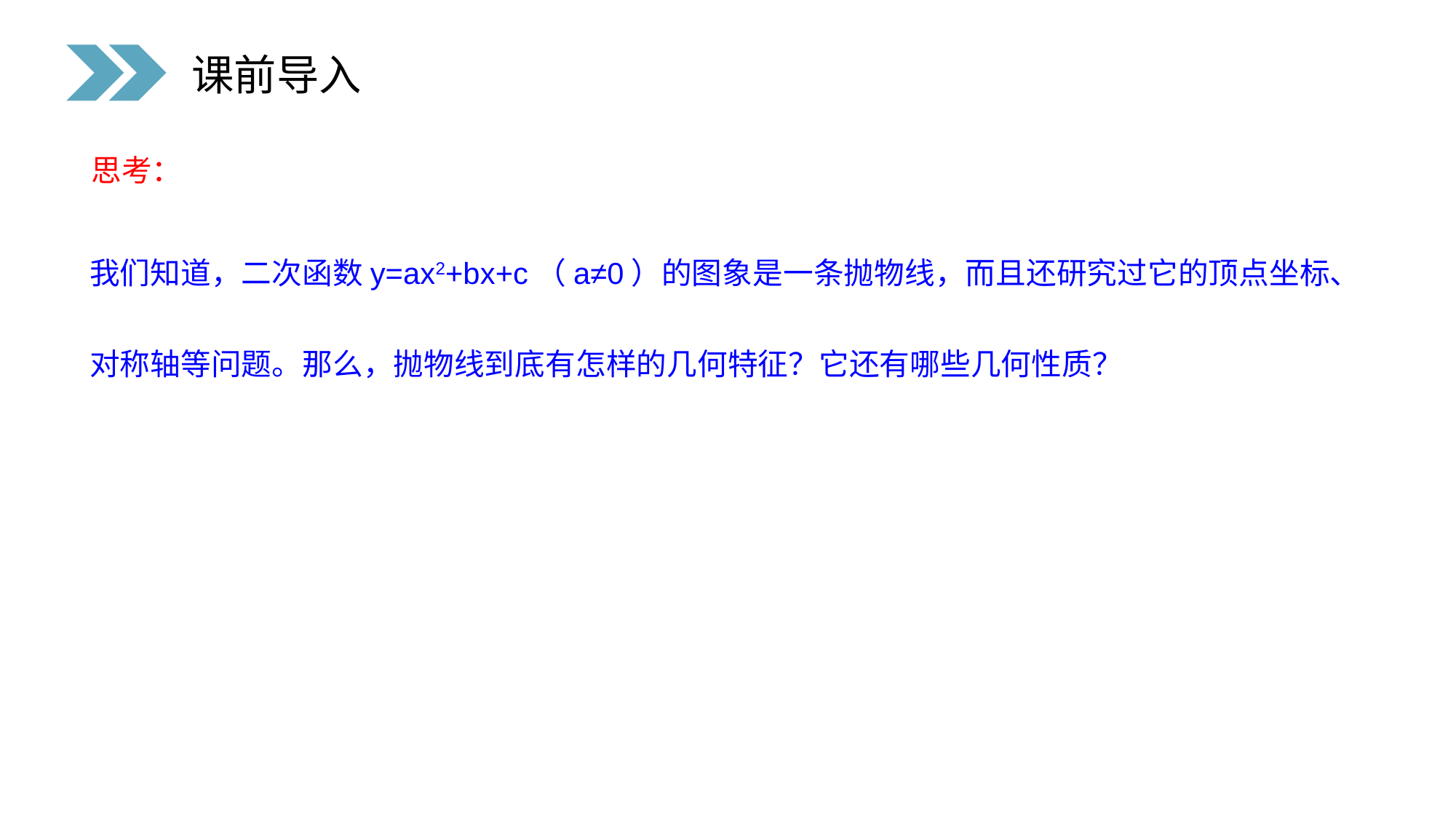

课前导入
思考：
我们知道，二次函数y=ax2+bx+c（a≠0）的图象是一条抛物线，而且还研究过它的顶点坐标、对称轴等问题。那么，抛物线到底有怎样的几何特征？它还有哪些几何性质？